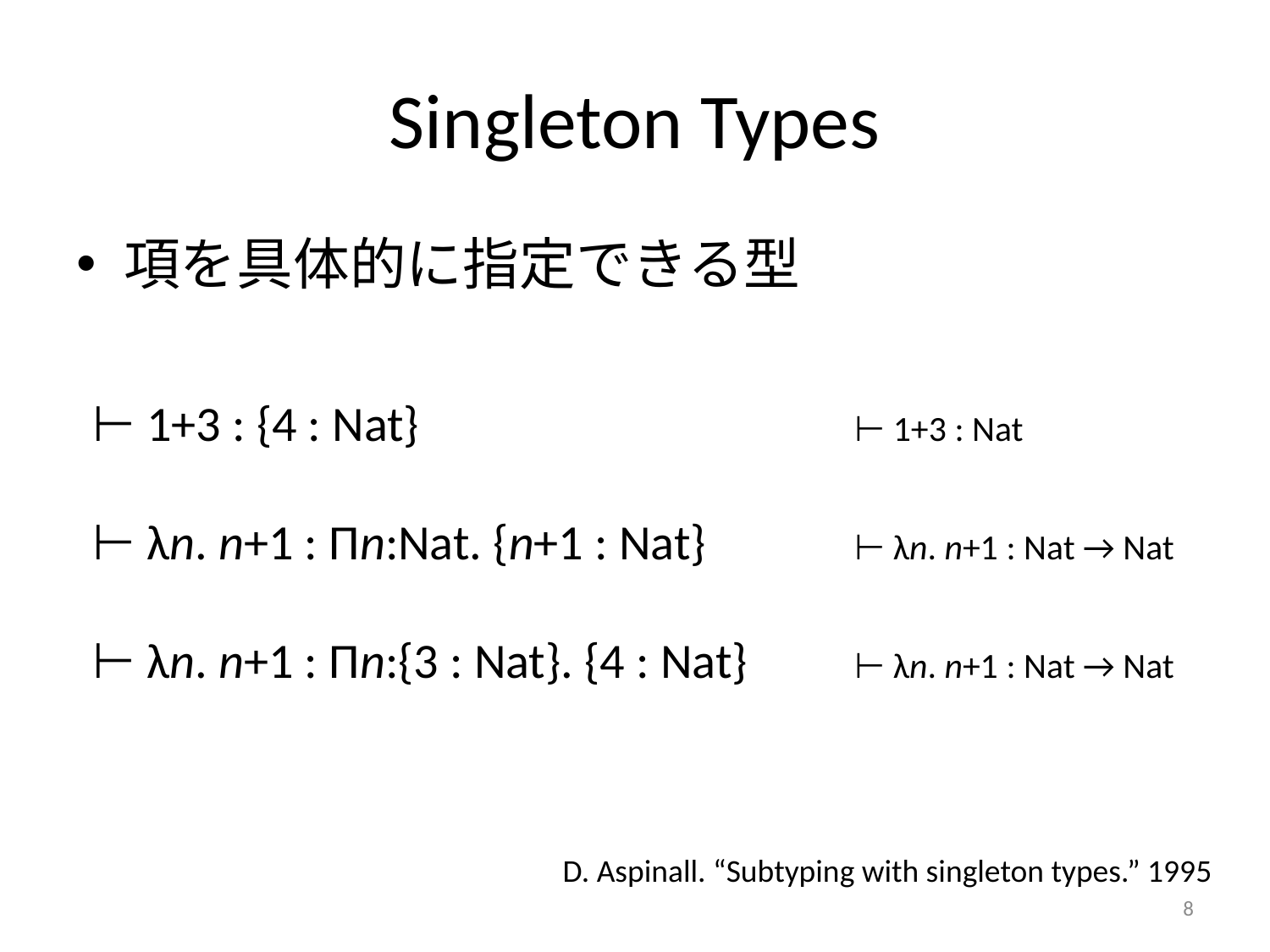

# Singleton Types
項を具体的に指定できる型
⊢ 1+3 : {4 : Nat}				⊢ 1+3 : Nat

⊢ λn. n+1 : Πn:Nat. {n+1 : Nat}		⊢ λn. n+1 : Nat → Nat

⊢ λn. n+1 : Πn:{3 : Nat}. {4 : Nat}	⊢ λn. n+1 : Nat → Nat
D. Aspinall. “Subtyping with singleton types.” 1995
8